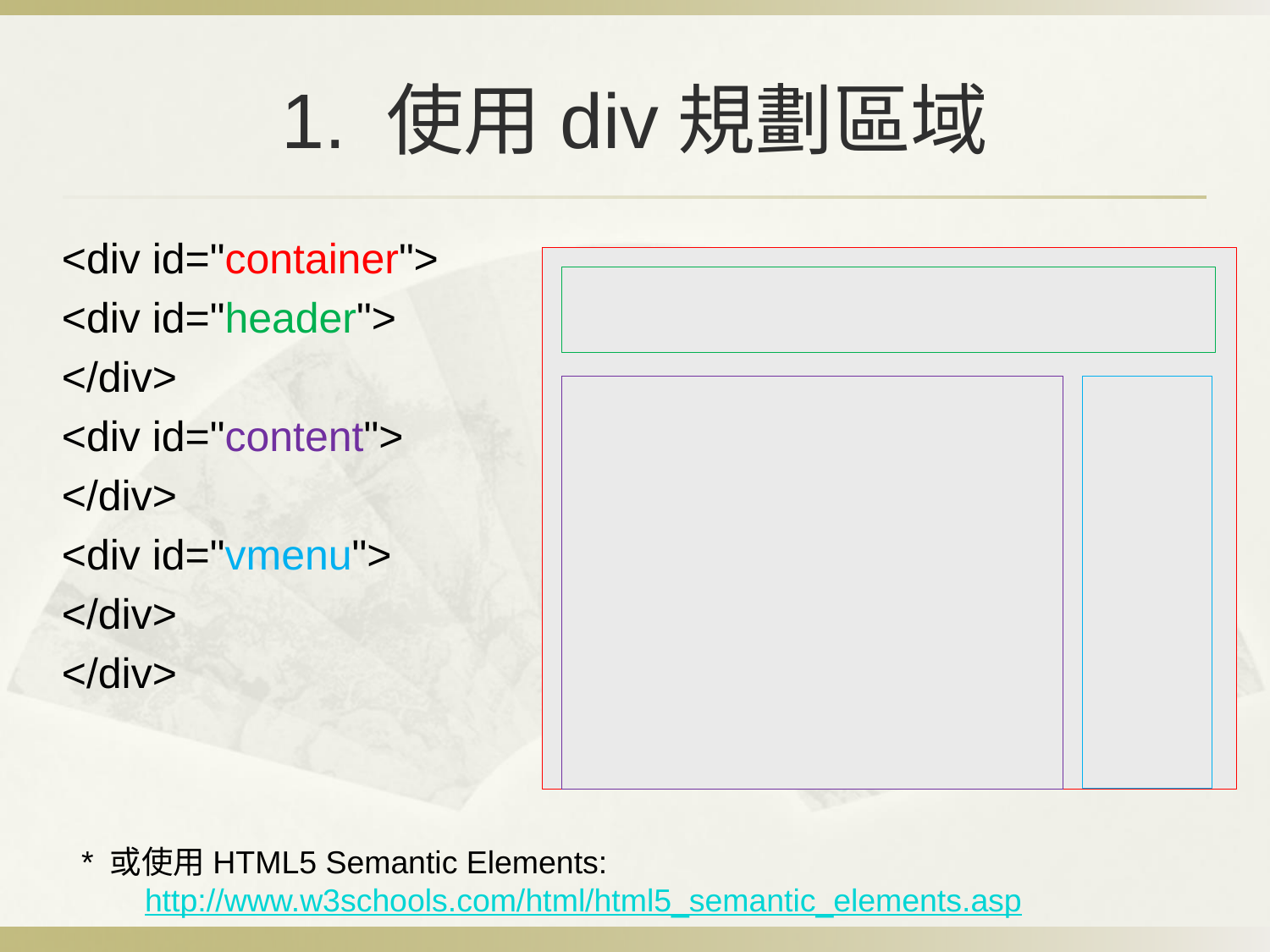

# 1. 使用div規劃區域
<div id="container">
<div id="header">
</div>
<div id="content">
</div>
<div id="vmenu">
</div>
</div>

* 或使用HTML5 Semantic Elements:
http://www.w3schools.com/html/html5_semantic_elements.asp